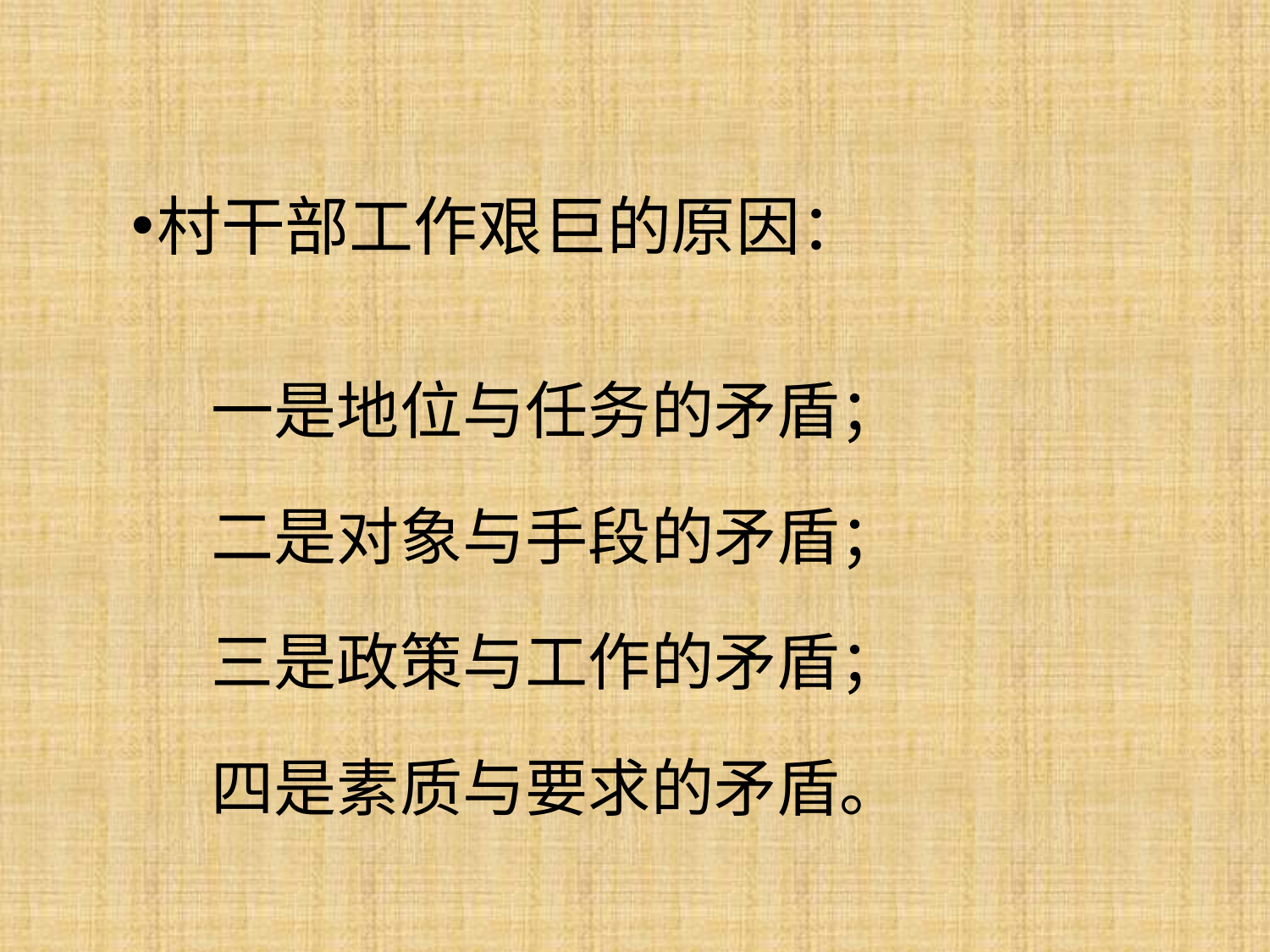

# 村干部工作艰巨的原因：
一是地位与任务的矛盾；
二是对象与手段的矛盾；
三是政策与工作的矛盾；
四是素质与要求的矛盾。